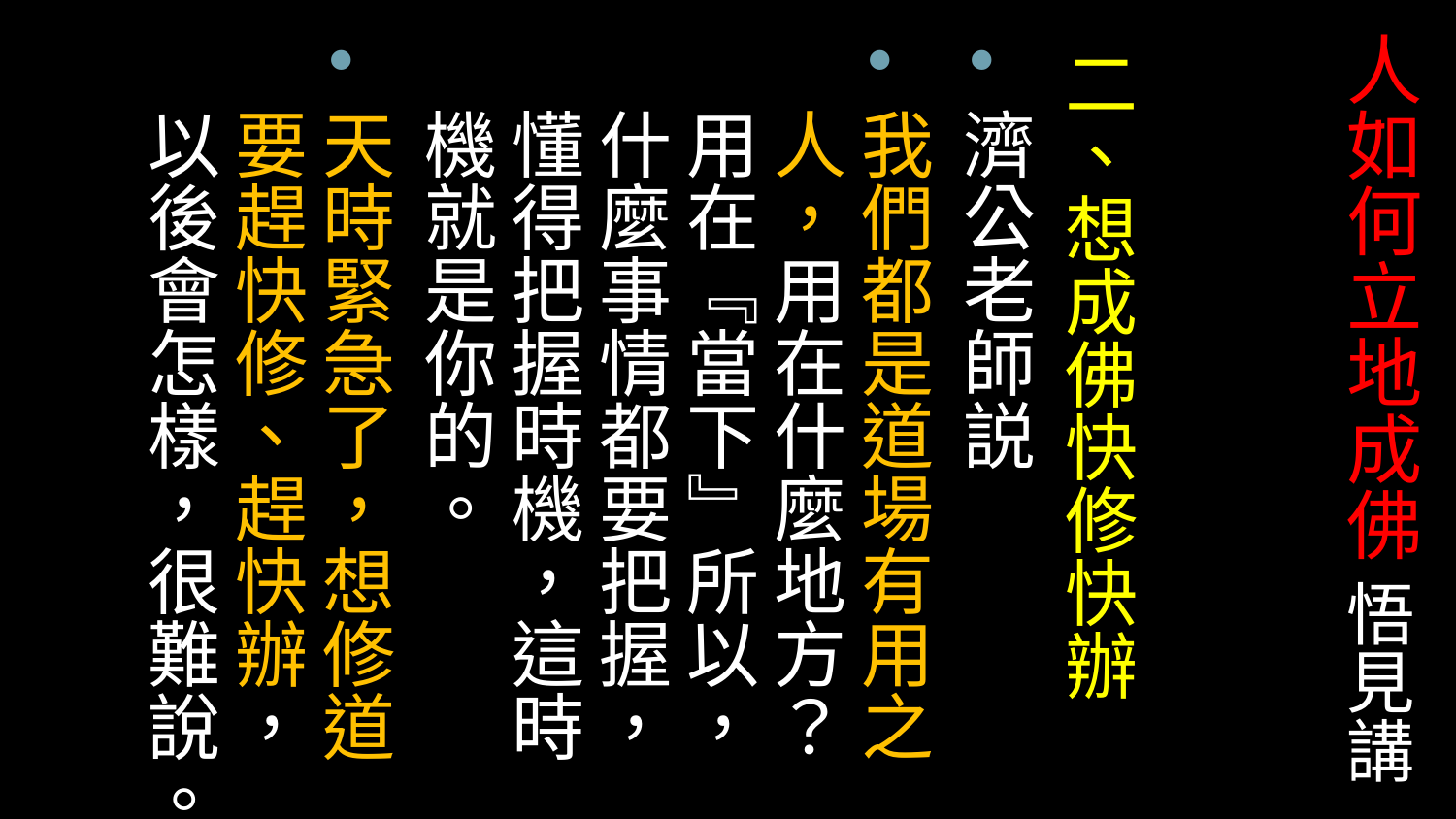

# 人如何立地成佛 悟見講
二、想成佛快修快辦
濟公老師説
我們都是道場有用之人，用在什麼地方？用在『當下』所以，什麼事情都要把握，懂得把握時機，這時機就是你的。
天時緊急了，想修道要趕快修、趕快辦，以後會怎樣，很難說。